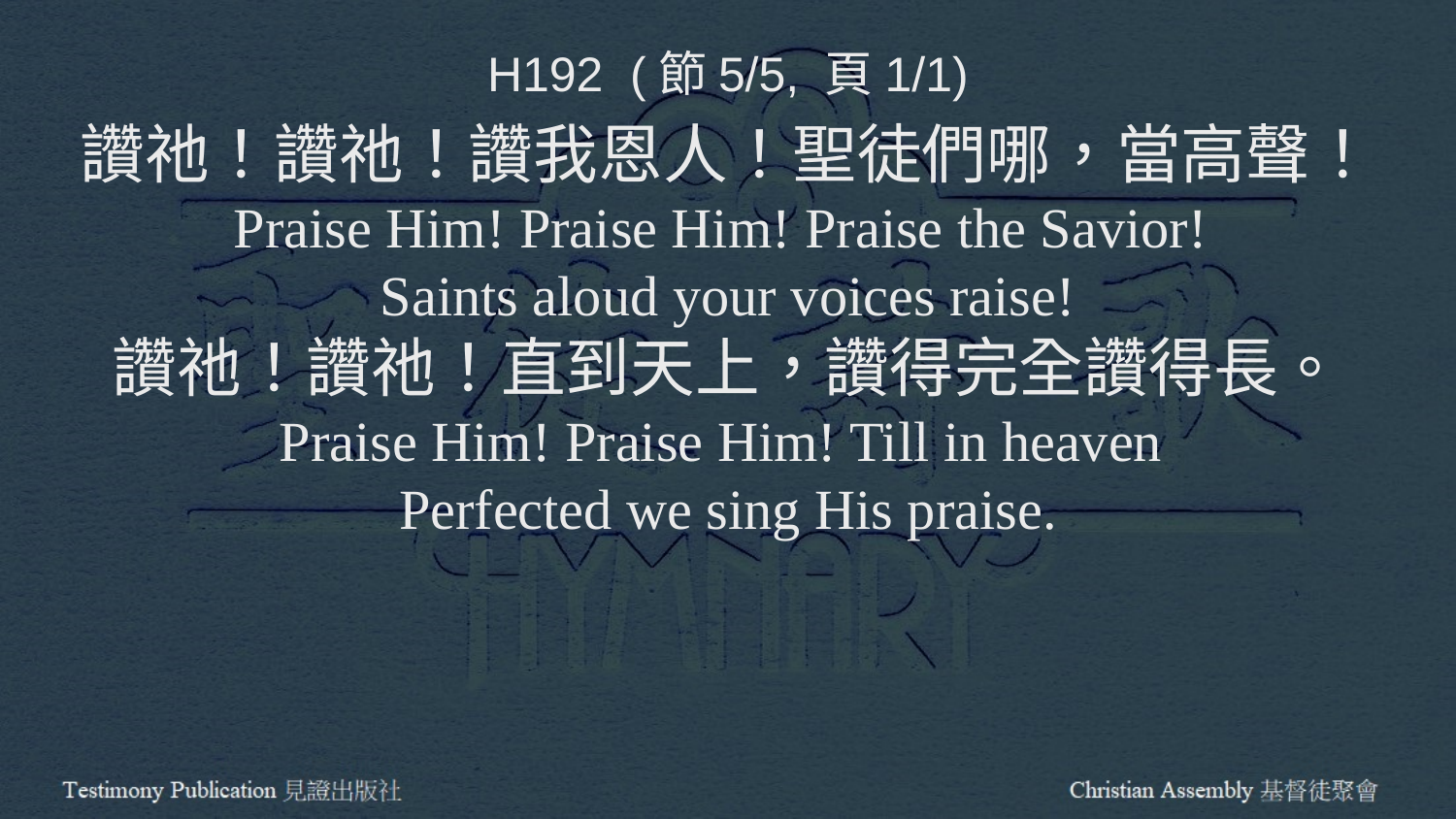

H192  (節5/5, 頁1/1)
讚祂！讚祂！讚我恩人！聖徒們哪，當高聲！
Praise Him! Praise Him! Praise the Savior!
Saints aloud your voices raise!
讚祂！讚祂！直到天上，讚得完全讚得長。
Praise Him! Praise Him! Till in heaven
Perfected we sing His praise.